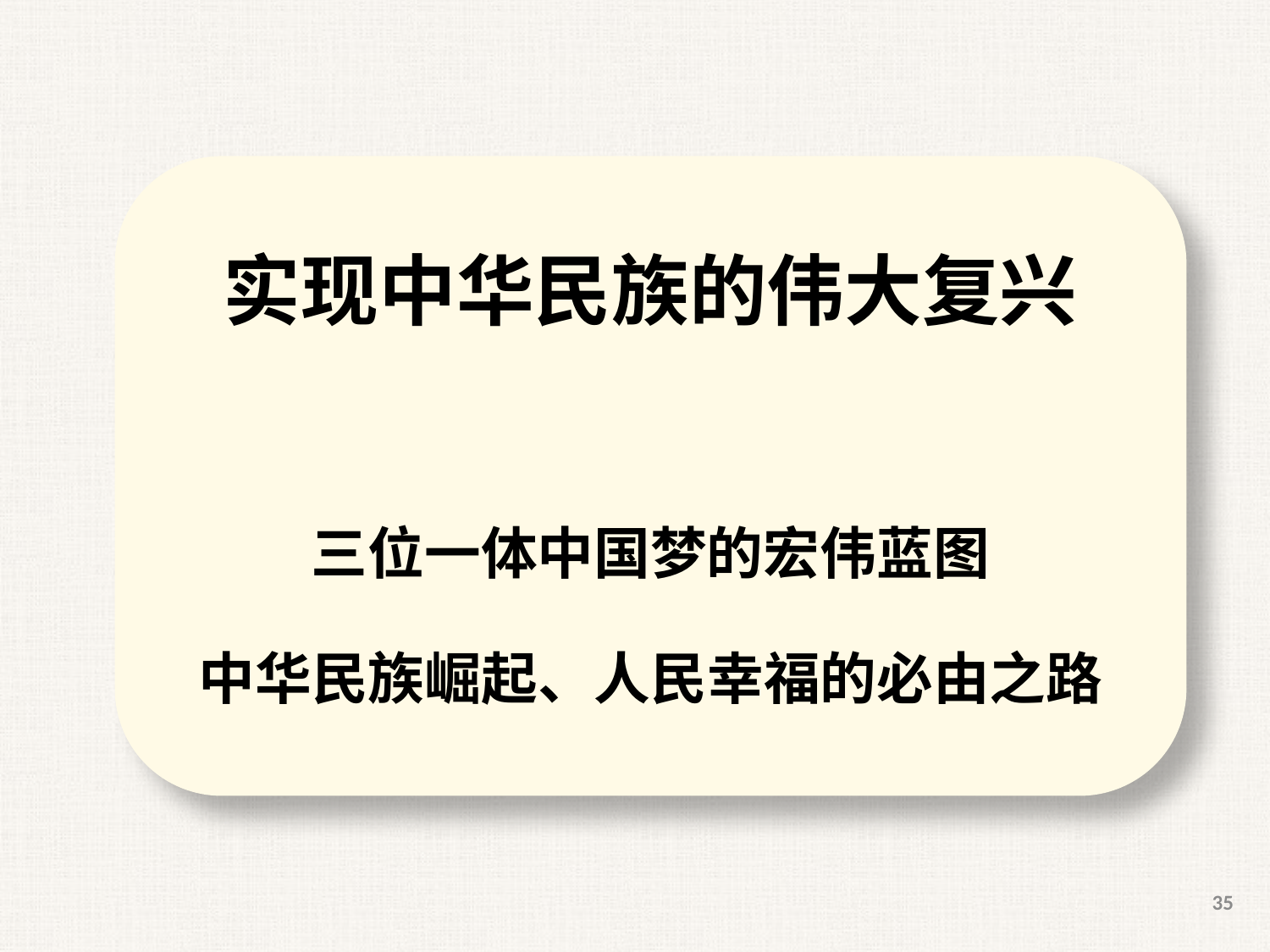

实现中华民族的伟大复兴

三位一体中国梦的宏伟蓝图
中华民族崛起、人民幸福的必由之路

35